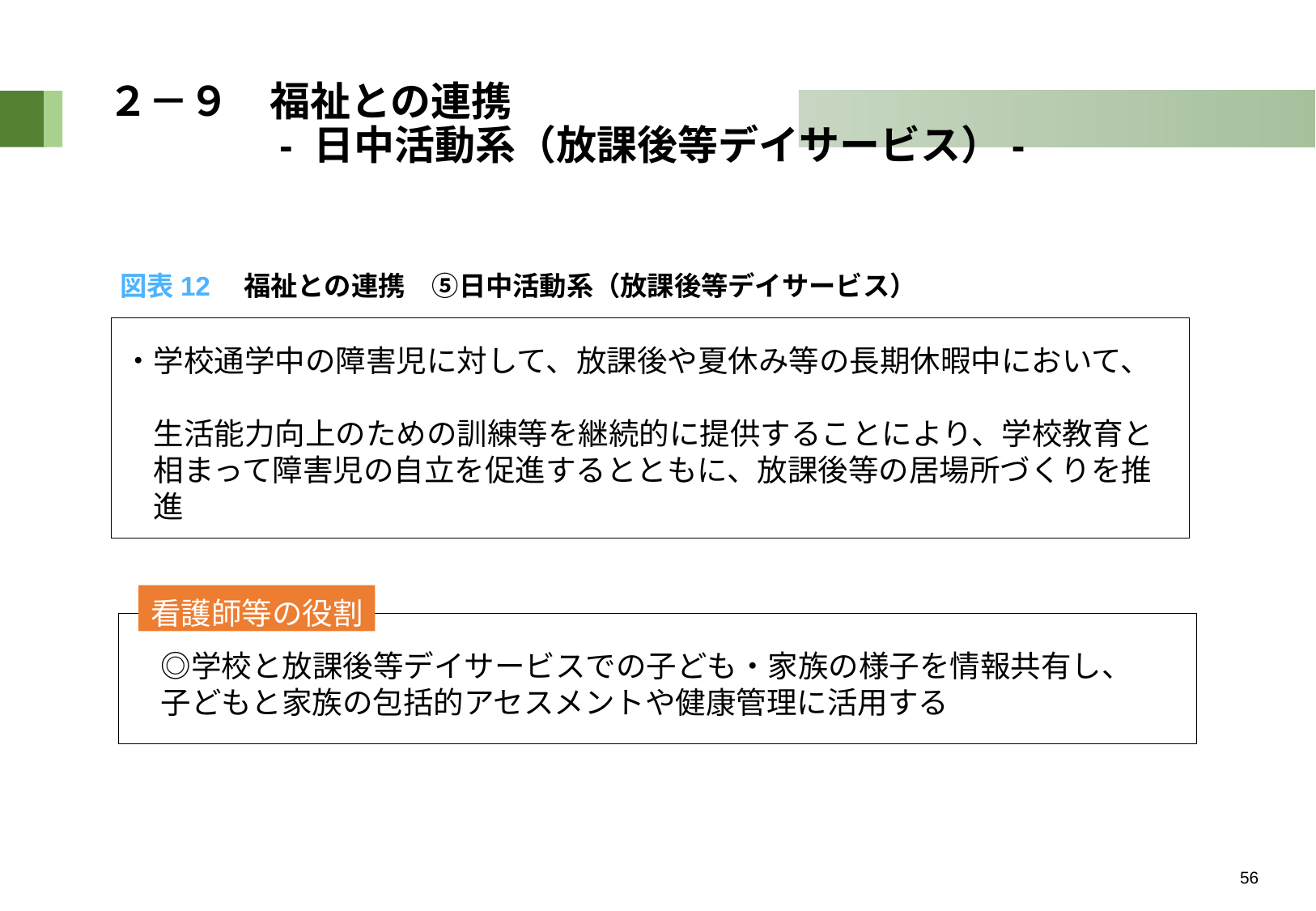

# ２－９　福祉との連携 　　　　- 日中活動系（放課後等デイサービス）-
図表12　福祉との連携　⑤日中活動系（放課後等デイサービス）
・学校通学中の障害児に対して、放課後や夏休み等の長期休暇中において、
　生活能力向上のための訓練等を継続的に提供することにより、学校教育と
　相まって障害児の自立を促進するとともに、放課後等の居場所づくりを推
　進
看護師等の役割
　◎学校と放課後等デイサービスでの子ども・家族の様子を情報共有し、
　子どもと家族の包括的アセスメントや健康管理に活用する
56